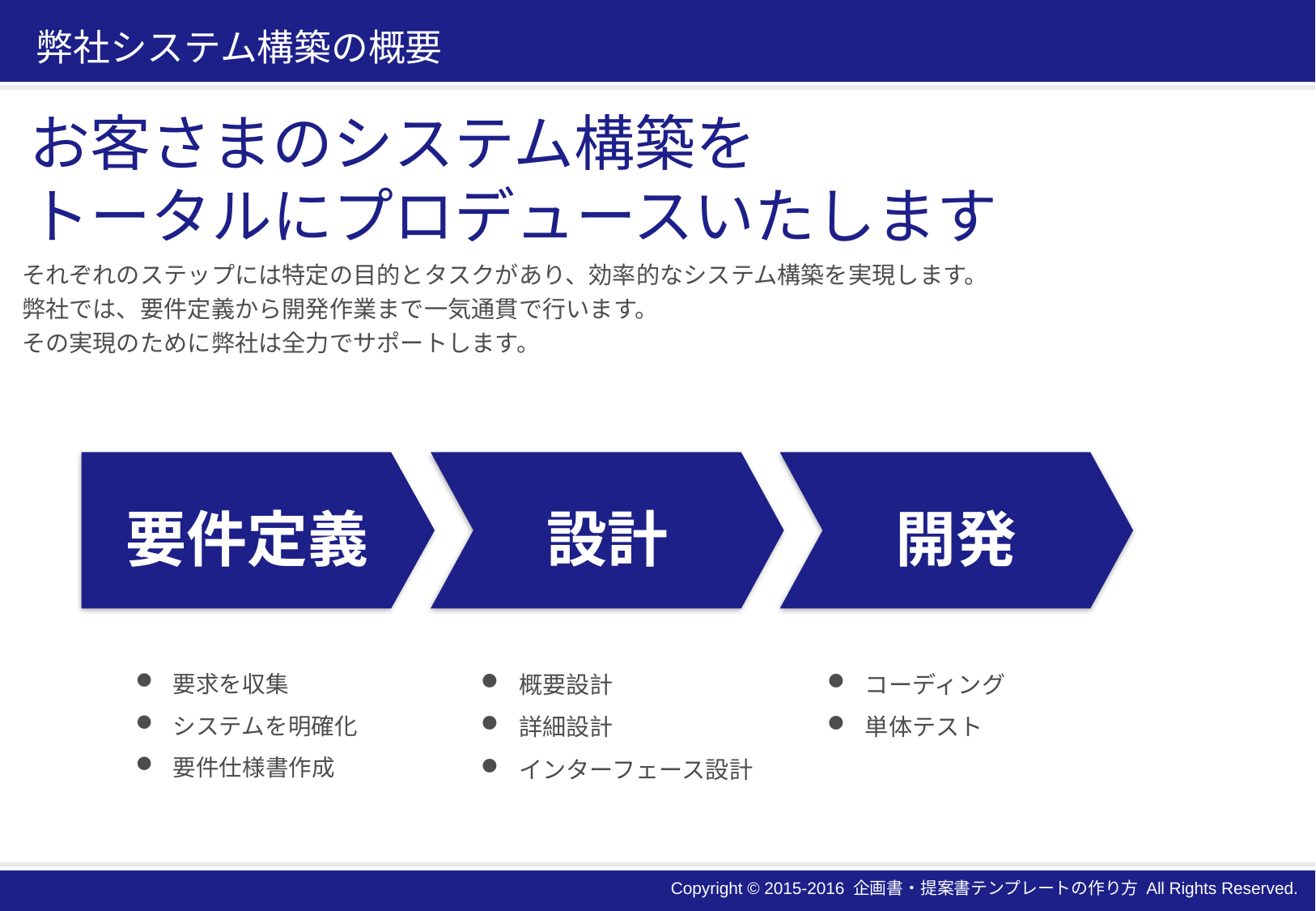

# 弊社システム構築の概要
お客さまのシステム構築を
トータルにプロデュースいたします
？
それぞれのステップには特定の目的とタスクがあり、効率的なシステム構築を実現します。
弊社では、要件定義から開発作業まで一気通貫で行います。
その実現のために弊社は全力でサポートします。
要件定義
設計
開発
コーディング
単体テスト

要求を収集
システムを明確化
要件仕様書作成
概要設計
詳細設計
インターフェース設計